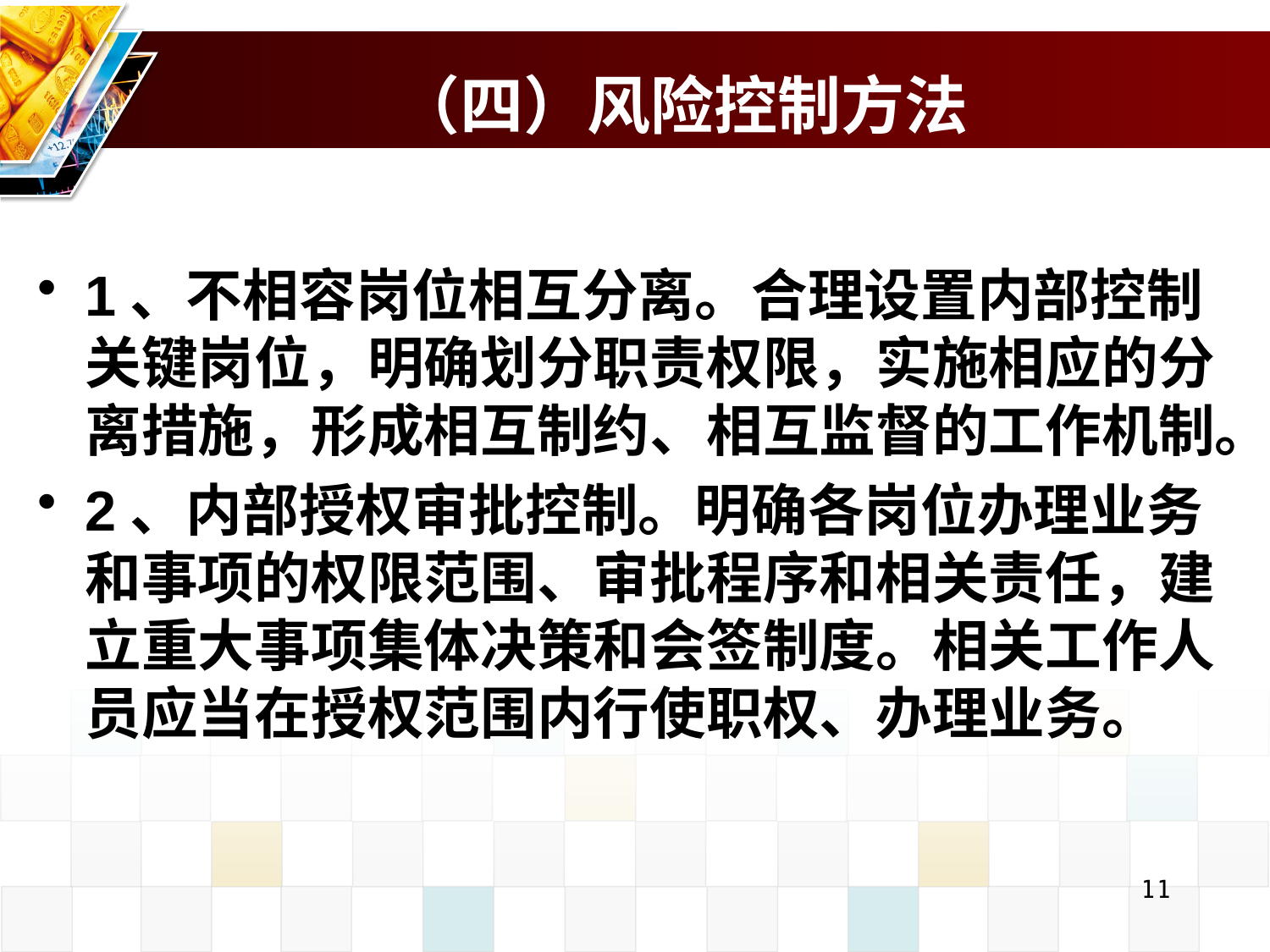

# （四）风险控制方法
1、不相容岗位相互分离。合理设置内部控制关键岗位，明确划分职责权限，实施相应的分离措施，形成相互制约、相互监督的工作机制。
2、内部授权审批控制。明确各岗位办理业务和事项的权限范围、审批程序和相关责任，建立重大事项集体决策和会签制度。相关工作人员应当在授权范围内行使职权、办理业务。

11